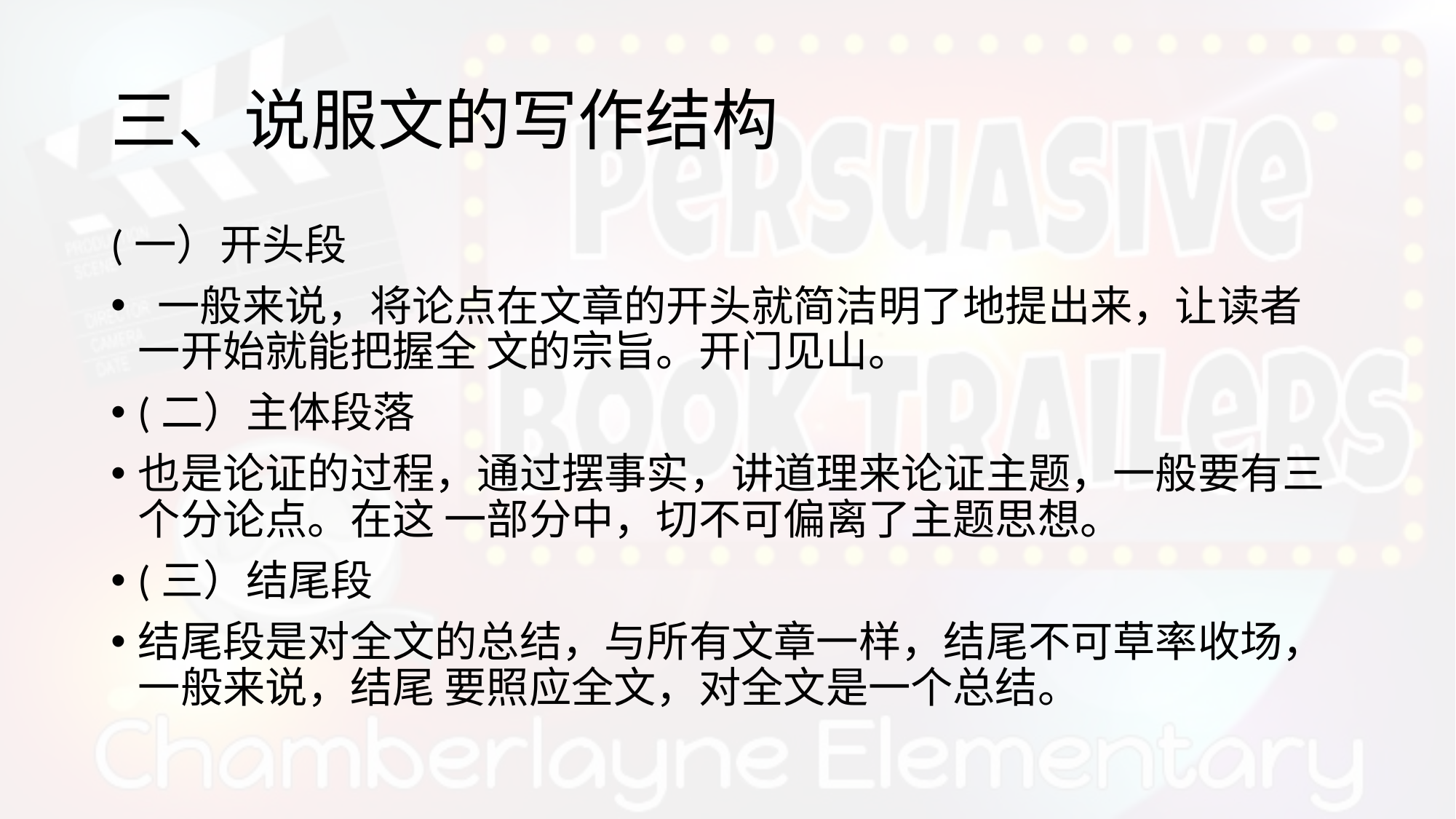

# 三、说服文的写作结构
(一）	开头段
 一般来说，将论点在文章的开头就简洁明了地提出来，让读者一开始就能把握全 文的宗旨。开门见山。
(二）主体段落
也是论证的过程，通过摆事实，讲道理来论证主题，一般要有三个分论点。在这 一部分中，切不可偏离了主题思想。
(三）结尾段
结尾段是对全文的总结，与所有文章一样，结尾不可草率收场，一般来说，结尾 要照应全文，对全文是一个总结。